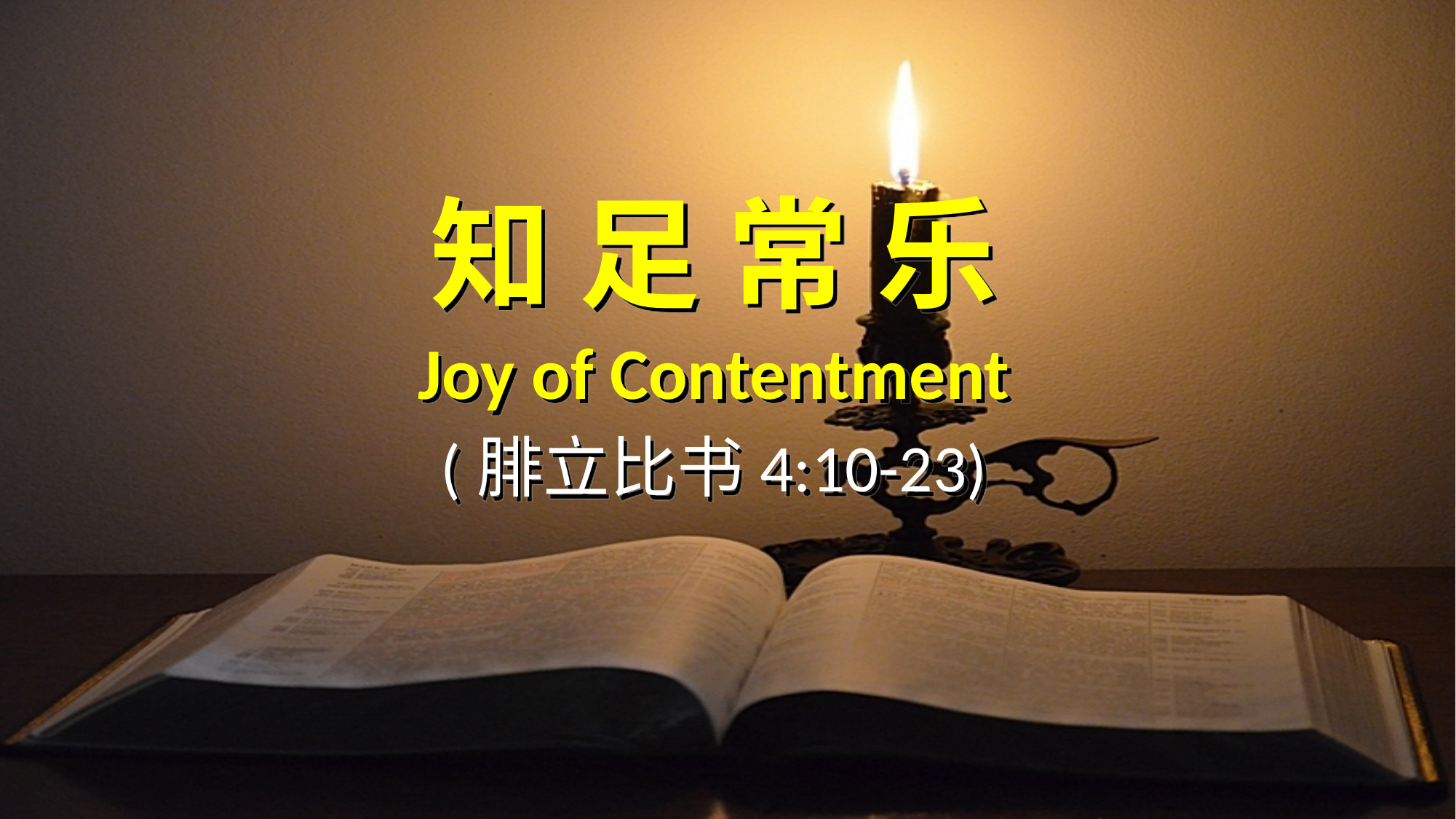

# 知 足 常 乐 Joy of Contentment (腓立比书4:10-23)